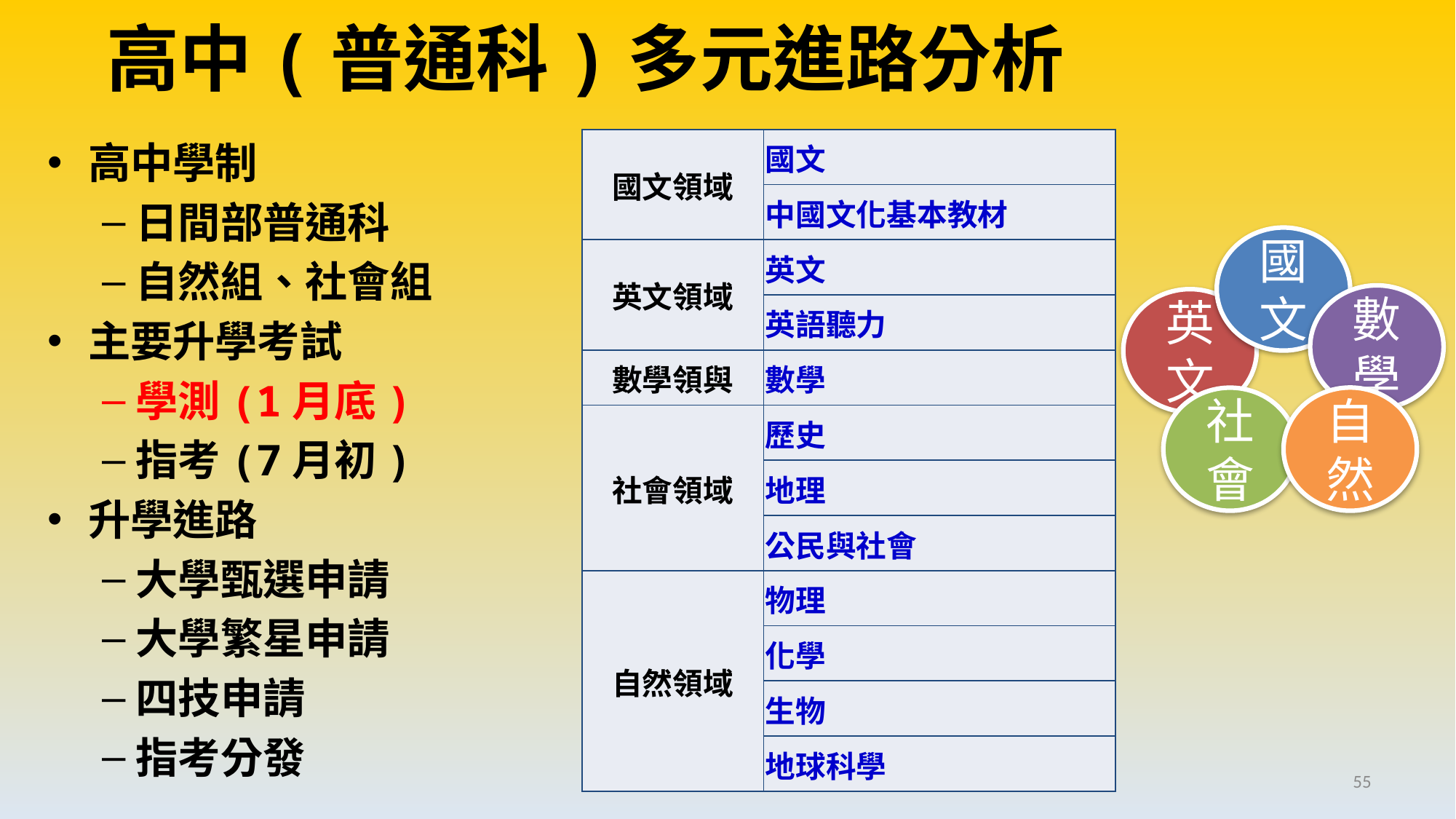

# 高中(普通科)多元進路分析
| 國文領域 | 國文 |
| --- | --- |
|  | 中國文化基本教材 |
| 英文領域 | 英文 |
|  | 英語聽力 |
| 數學領與 | 數學 |
| 社會領域 | 歷史 |
|  | 地理 |
|  | 公民與社會 |
| 自然領域 | 物理 |
|  | 化學 |
|  | 生物 |
|  | 地球科學 |
高中學制
日間部普通科
自然組、社會組
主要升學考試
學測(1月底)
指考(7月初)
升學進路
大學甄選申請
大學繁星申請
四技申請
指考分發

國文
數學
英文
自然
社會
55